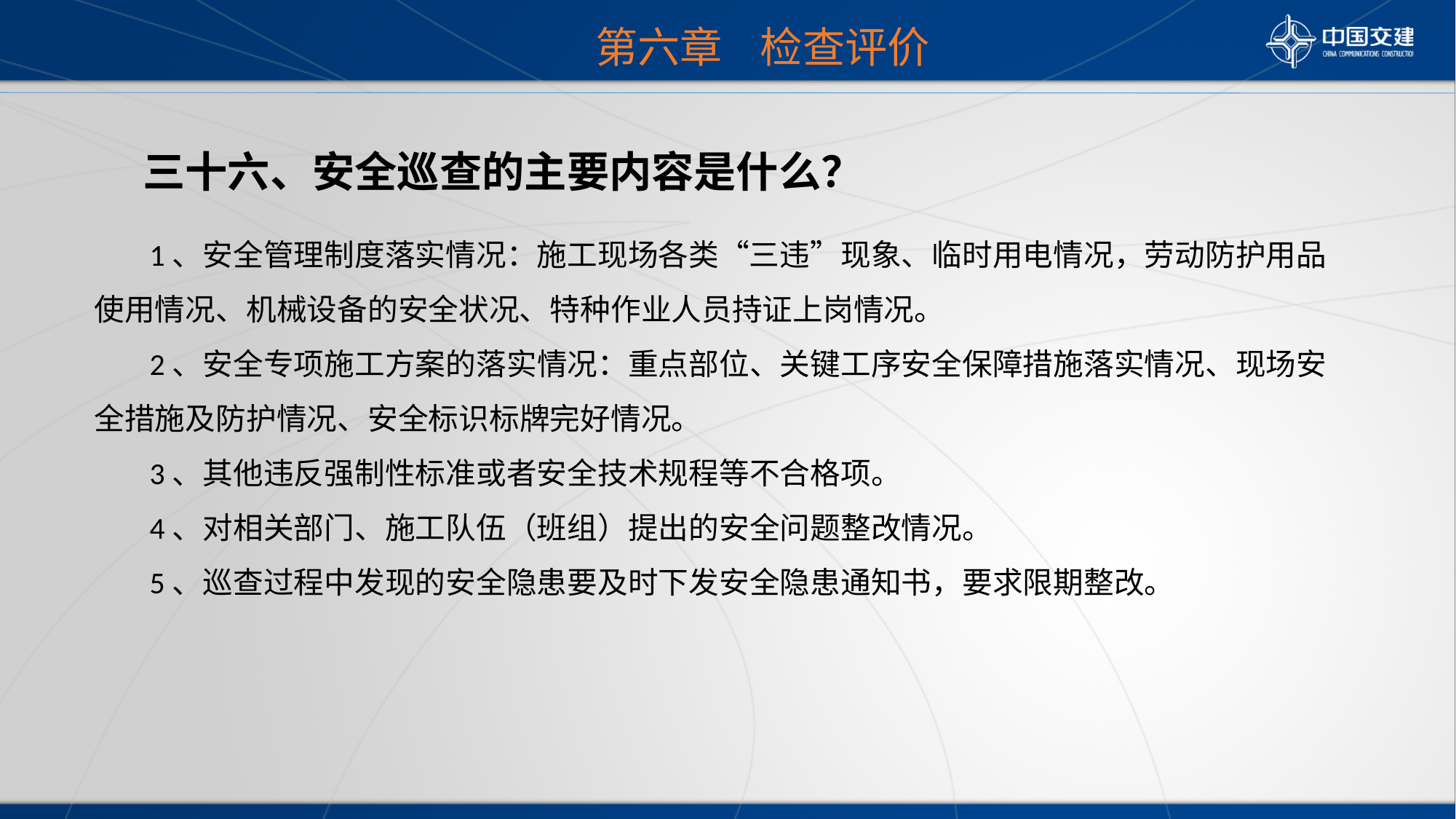

第六章    检查评价
    三十六、安全巡查的主要内容是什么？
        1、安全管理制度落实情况：施工现场各类“三违”现象、临时用电情况，劳动防护用品使用情况、机械设备的安全状况、特种作业人员持证上岗情况。
        2、安全专项施工方案的落实情况：重点部位、关键工序安全保障措施落实情况、现场安全措施及防护情况、安全标识标牌完好情况。
        3、其他违反强制性标准或者安全技术规程等不合格项。
        4、对相关部门、施工队伍（班组）提出的安全问题整改情况。
        5、巡查过程中发现的安全隐患要及时下发安全隐患通知书，要求限期整改。